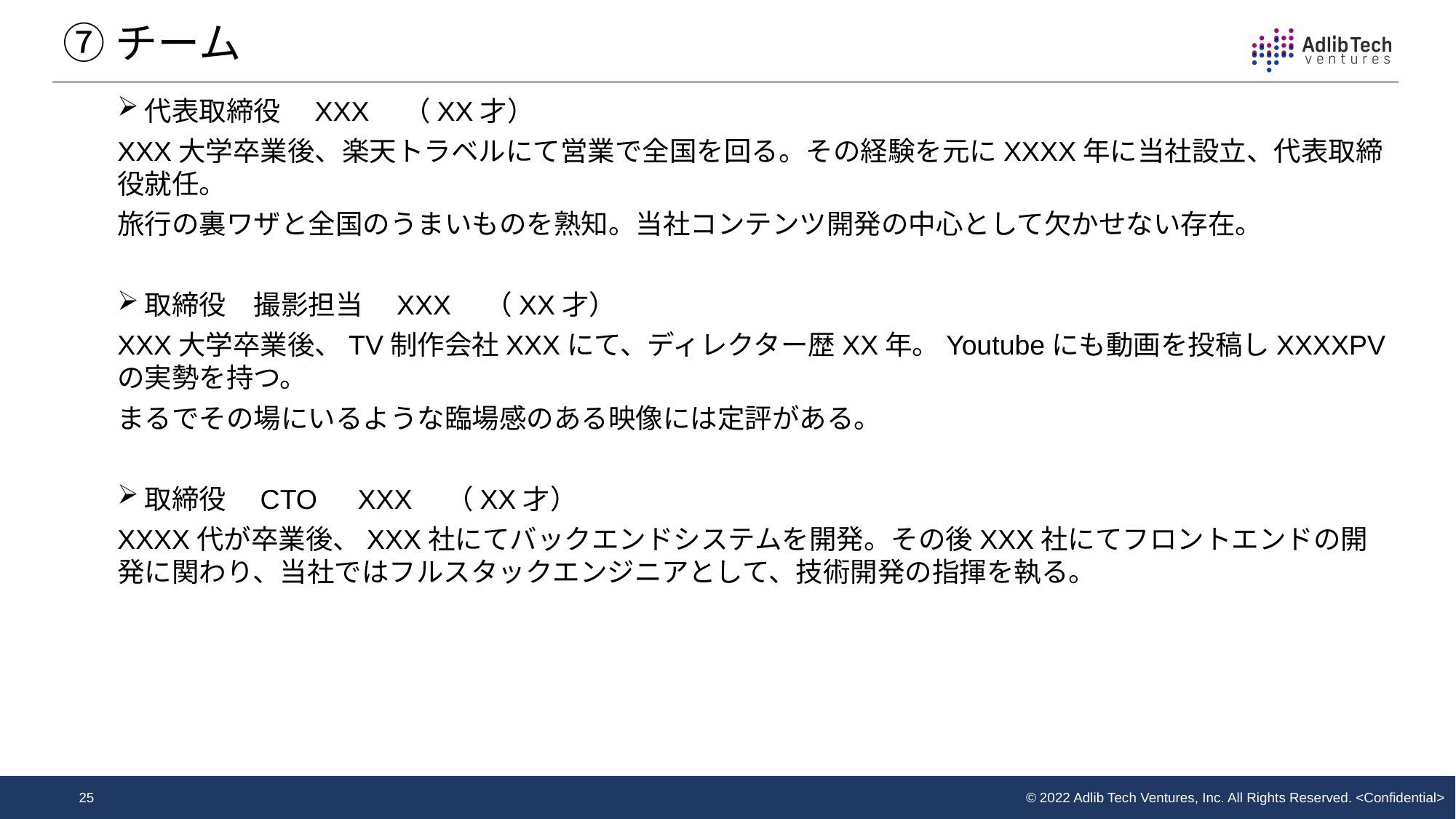

# ⑦チーム
代表取締役　XXX　（XX才）
XXX大学卒業後、楽天トラベルにて営業で全国を回る。その経験を元にXXXX年に当社設立、代表取締役就任。
旅行の裏ワザと全国のうまいものを熟知。当社コンテンツ開発の中心として欠かせない存在。

取締役　撮影担当　XXX　（XX才）
XXX大学卒業後、TV制作会社XXXにて、ディレクター歴XX年。Youtubeにも動画を投稿しXXXXPVの実勢を持つ。
まるでその場にいるような臨場感のある映像には定評がある。

取締役　CTO　XXX　（XX才）
XXXX代が卒業後、XXX社にてバックエンドシステムを開発。その後XXX社にてフロントエンドの開発に関わり、当社ではフルスタックエンジニアとして、技術開発の指揮を執る。

25
© 2022 Adlib Tech Ventures, Inc. All Rights Reserved. <Confidential>